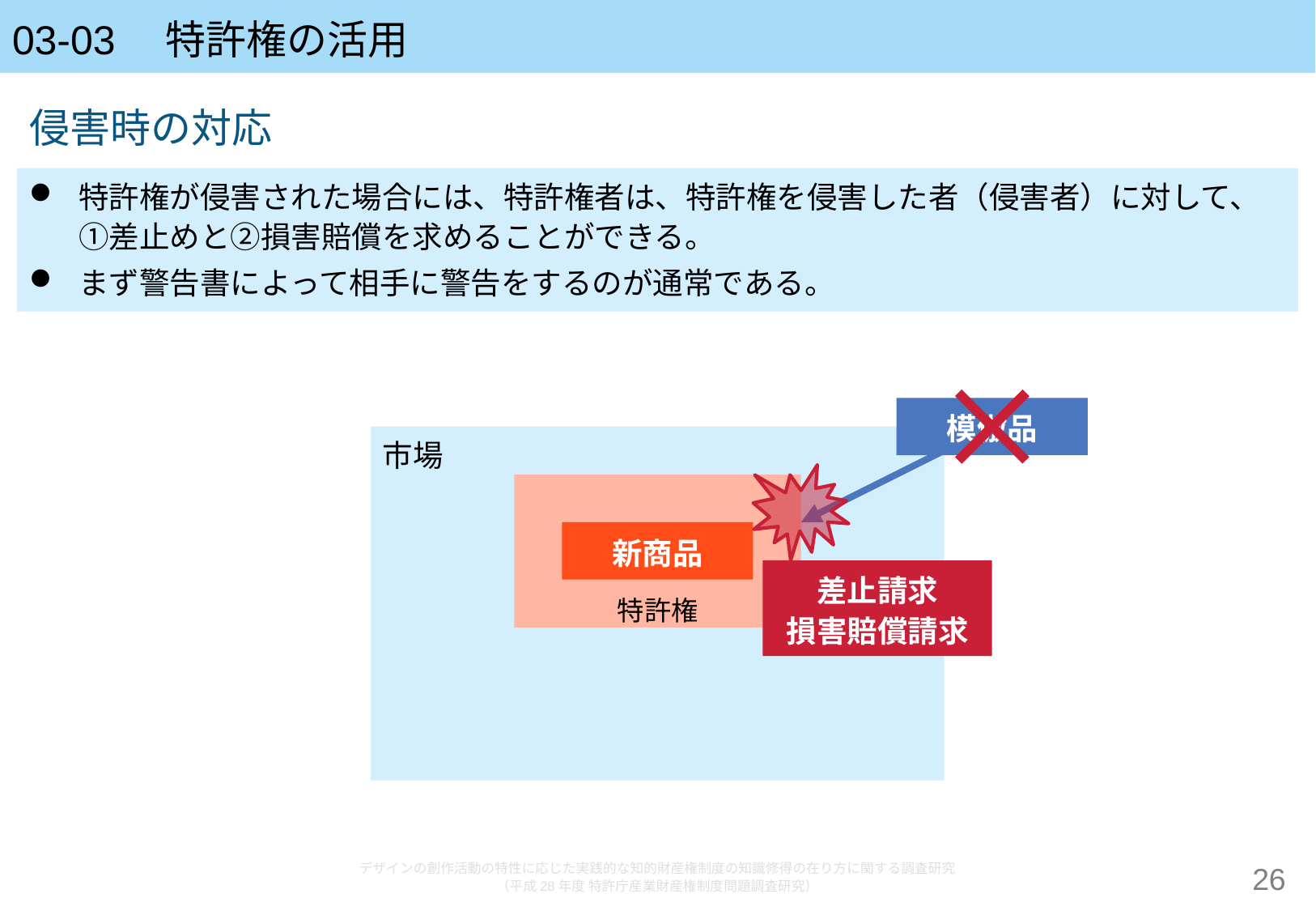

# 03-03　特許権の活用
侵害時の対応
特許権が侵害された場合には、特許権者は、特許権を侵害した者（侵害者）に対して、①差止めと②損害賠償を求めることができる。
まず警告書によって相手に警告をするのが通常である。

模倣品
市場

新商品
差止請求
損害賠償請求
特許権
デザインの創作活動の特性に応じた実践的な知的財産権制度の知識修得の在り方に関する調査研究
（平成28年度 特許庁産業財産権制度問題調査研究）
26